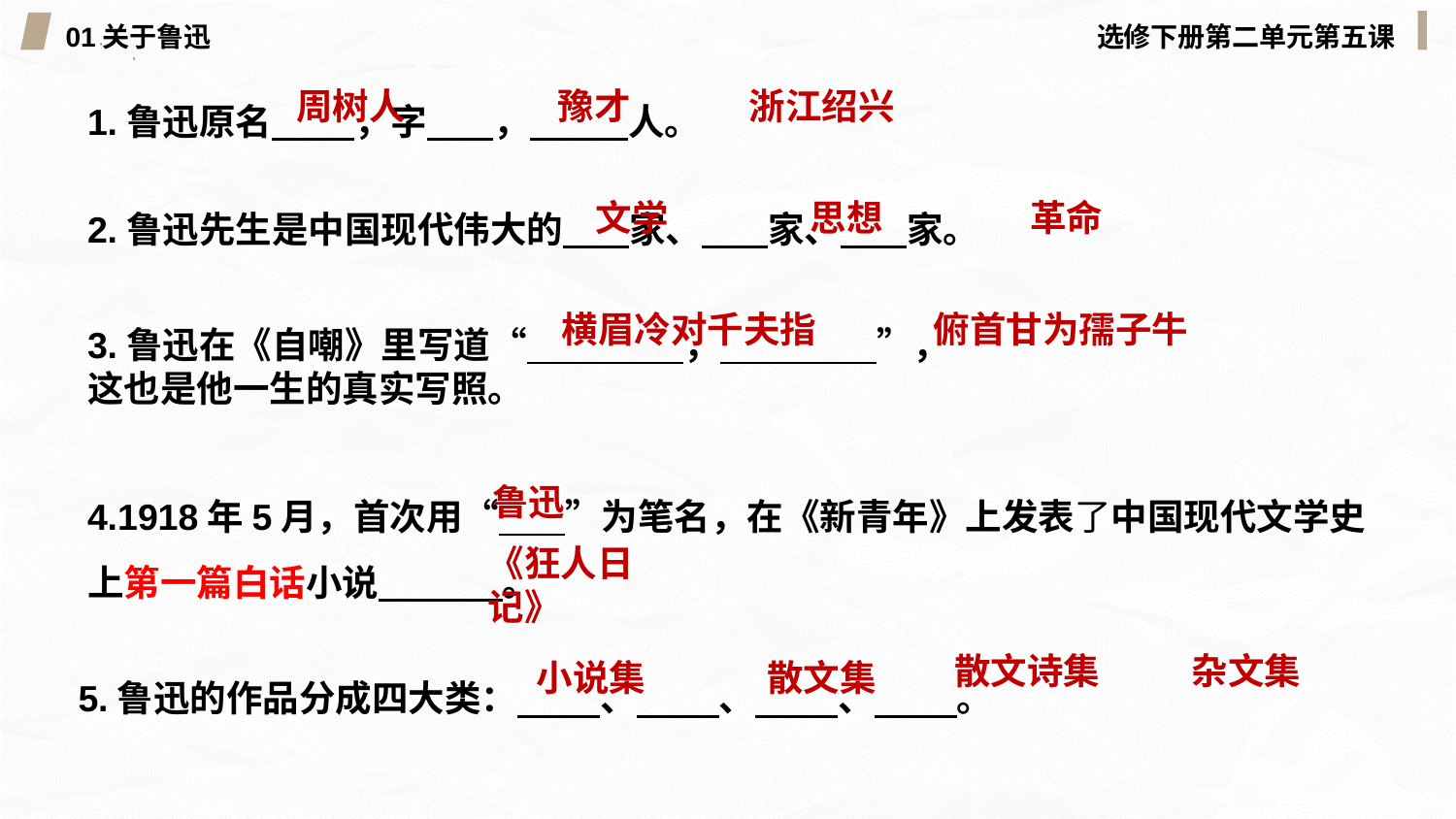

01关于鲁迅
选修下册第二单元第五课
周树人
浙江绍兴
豫才
1.鲁迅原名          ，字        ，            人。
文学
思想
革命
2.鲁迅先生是中国现代伟大的        家、        家、        家。
横眉冷对千夫指
俯首甘为孺子牛
3.鲁迅在《自嘲》里写道“                   ，                   ”，
这也是他一生的真实写照。
4.1918年5月，首次用“        ”为笔名，在《新青年》上发表了中国现代文学史上第一篇白话小说               。
鲁迅
《狂人日记》
散文诗集
杂文集
小说集
散文集
5.鲁迅的作品分成四大类：          、          、          、          。